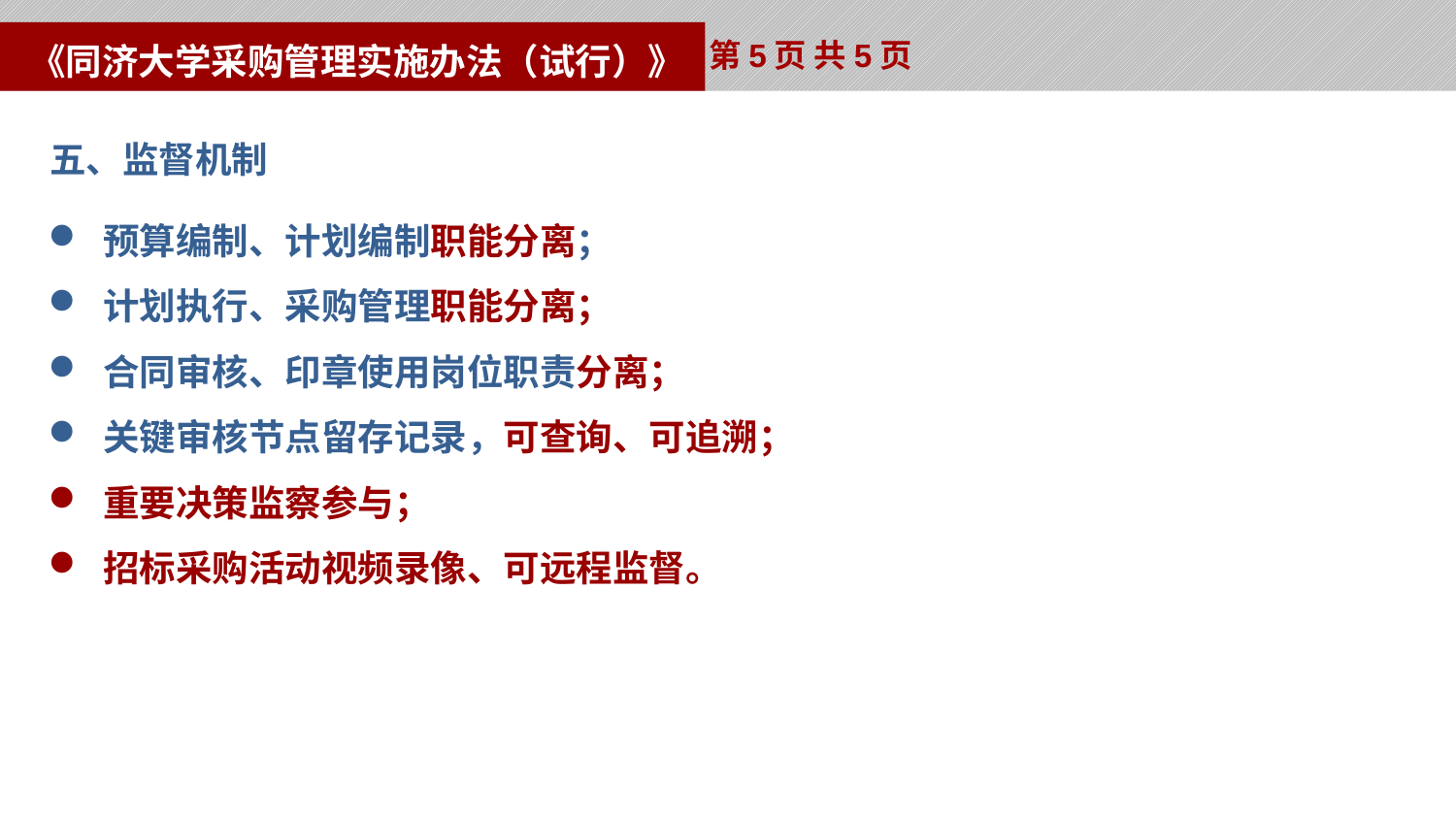

第5页 共5页
《同济大学采购管理实施办法（试行）》
五、监督机制
预算编制、计划编制职能分离；
计划执行、采购管理职能分离；
合同审核、印章使用岗位职责分离；
关键审核节点留存记录，可查询、可追溯；
重要决策监察参与；
招标采购活动视频录像、可远程监督。